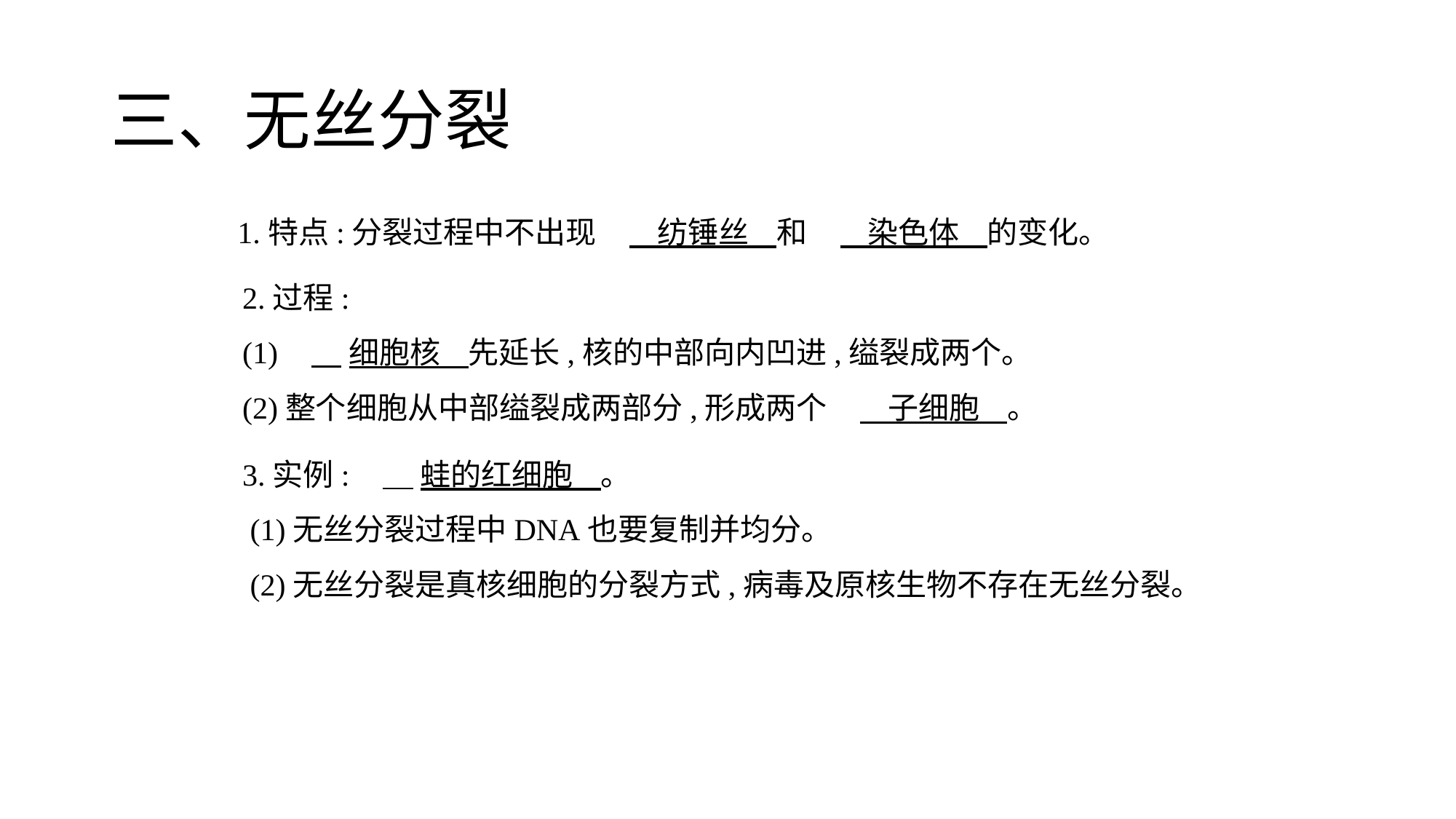

# 三、无丝分裂
1.特点:分裂过程中不出现     纺锤丝    和     染色体    的变化。
2.过程:
(1)     细胞核    先延长,核的中部向内凹进,缢裂成两个。
(2)整个细胞从中部缢裂成两部分,形成两个     子细胞    。
3.实例:     蛙的红细胞    。
 (1)无丝分裂过程中DNA也要复制并均分。
 (2)无丝分裂是真核细胞的分裂方式,病毒及原核生物不存在无丝分裂。